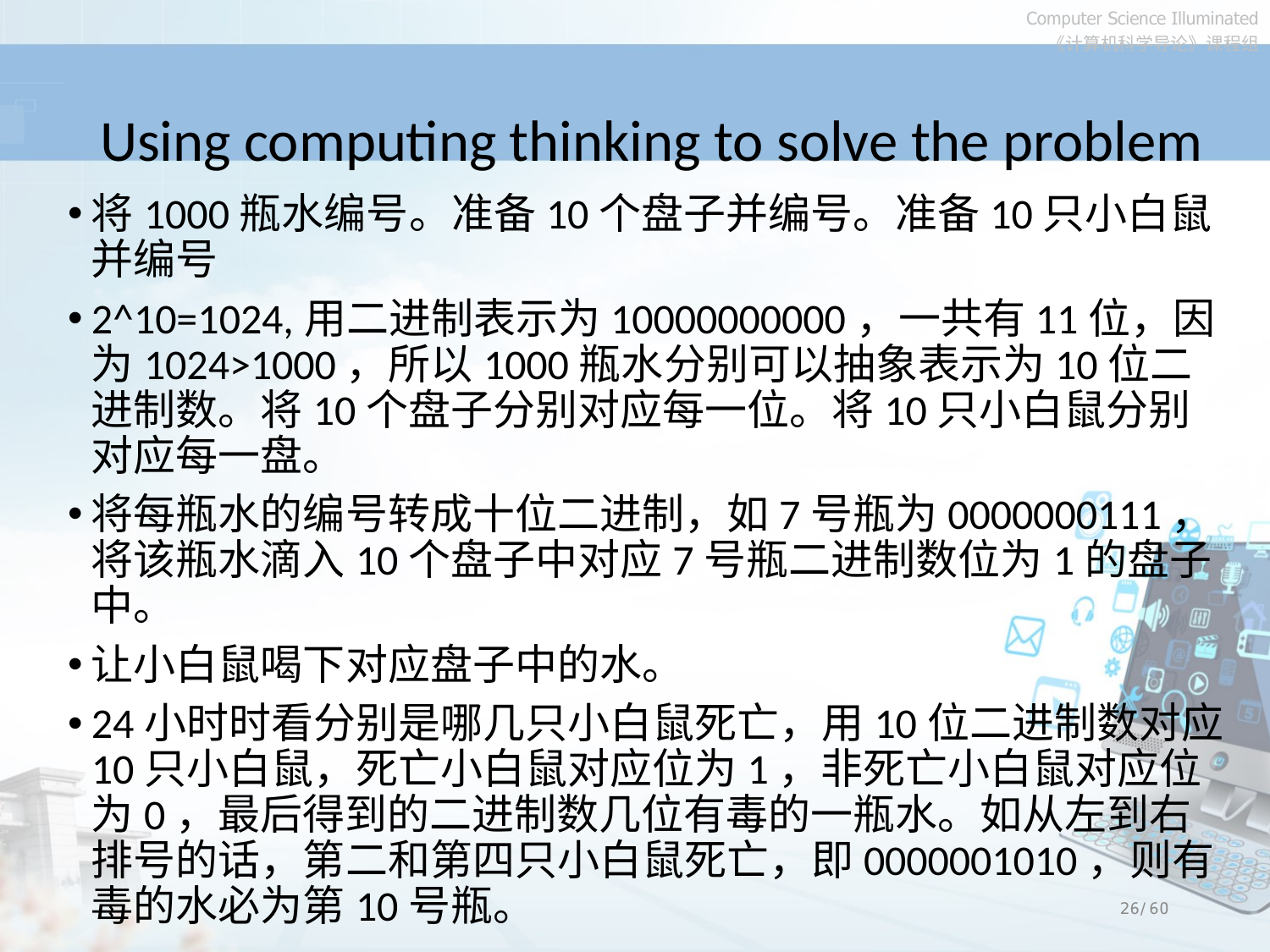

# Using computing thinking to solve the problem
将1000瓶水编号。准备10个盘子并编号。准备10只小白鼠并编号
2^10=1024,用二进制表示为10000000000，一共有11位，因为1024>1000，所以1000瓶水分别可以抽象表示为10位二进制数。将10个盘子分别对应每一位。将10只小白鼠分别对应每一盘。
将每瓶水的编号转成十位二进制，如7号瓶为0000000111，将该瓶水滴入10个盘子中对应7号瓶二进制数位为1的盘子中。
让小白鼠喝下对应盘子中的水。
24小时时看分别是哪几只小白鼠死亡，用10位二进制数对应10只小白鼠，死亡小白鼠对应位为1，非死亡小白鼠对应位为0，最后得到的二进制数几位有毒的一瓶水。如从左到右排号的话，第二和第四只小白鼠死亡，即0000001010，则有毒的水必为第10号瓶。
26/60